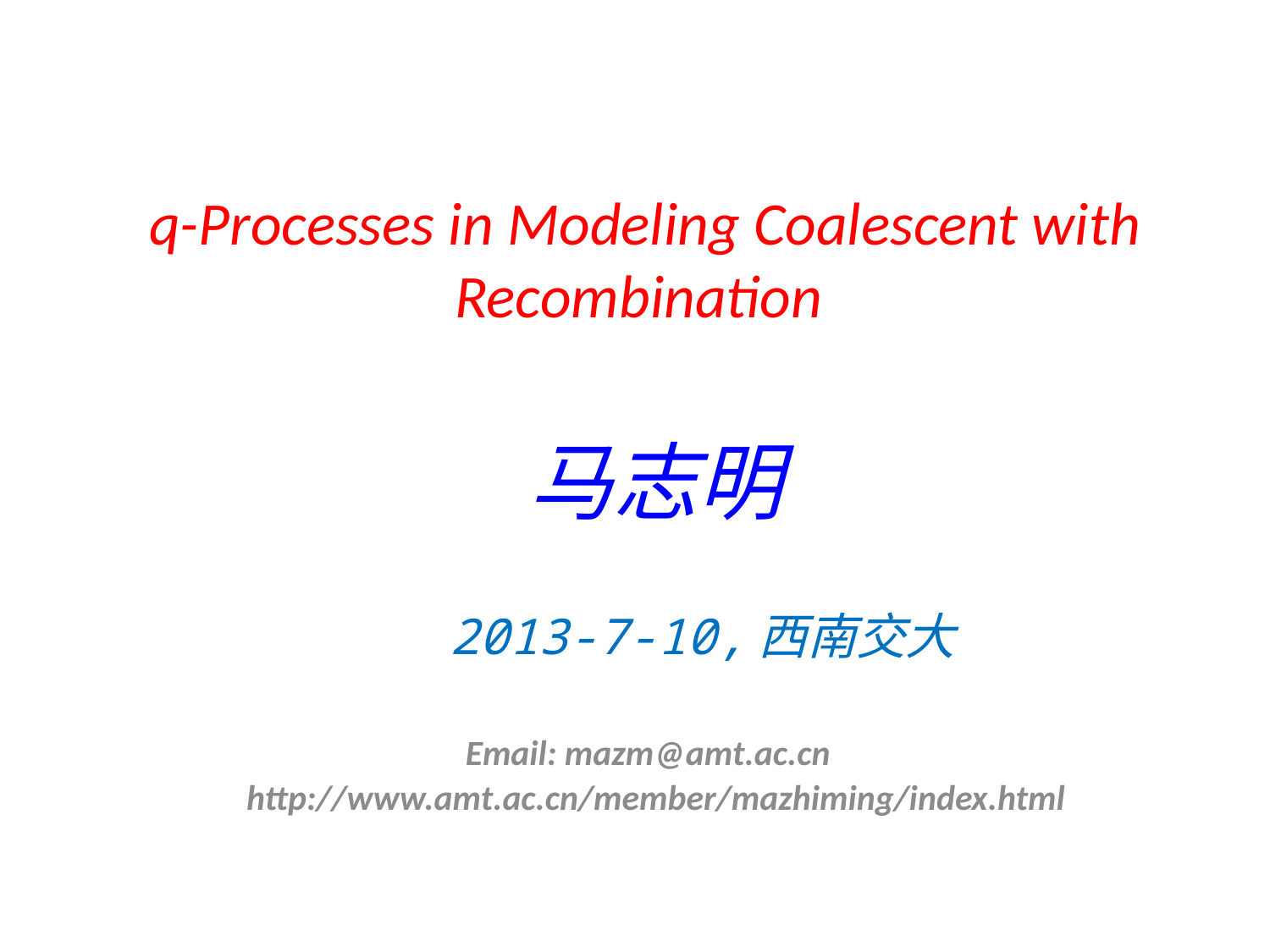

# q-Processes in Modeling Coalescent with Recombination
马志明

           2013-7-10,西南交大
Email: mazm@amt.ac.cn
http://www.amt.ac.cn/member/mazhiming/index.html